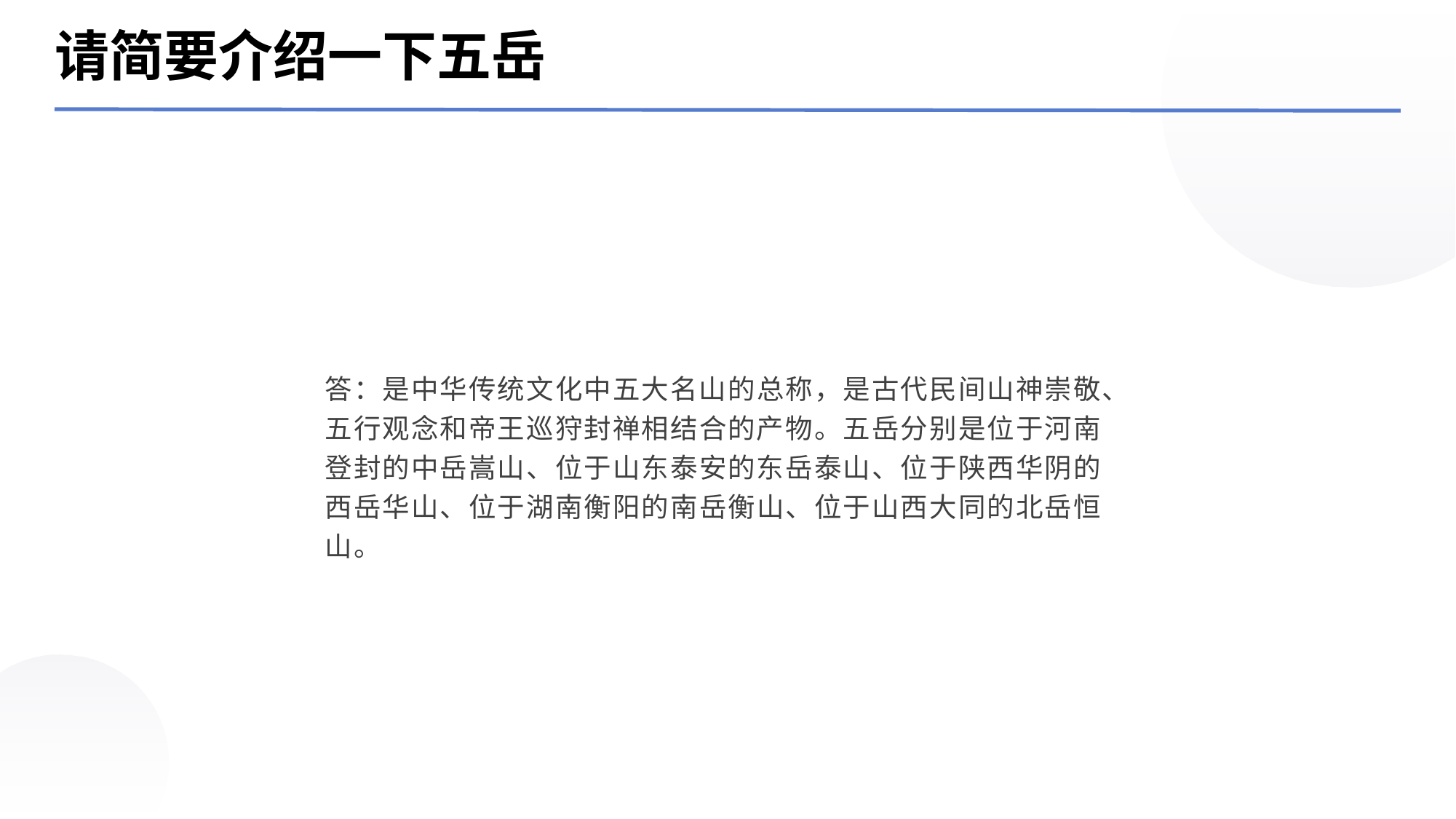

请简要介绍一下五岳
答：是中华传统文化中五大名山的总称，是古代民间山神崇敬、五行观念和帝王巡狩封禅相结合的产物。五岳分别是位于河南登封的中岳嵩山、位于山东泰安的东岳泰山、位于陕西华阴的西岳华山、位于湖南衡阳的南岳衡山、位于山西大同的北岳恒山。